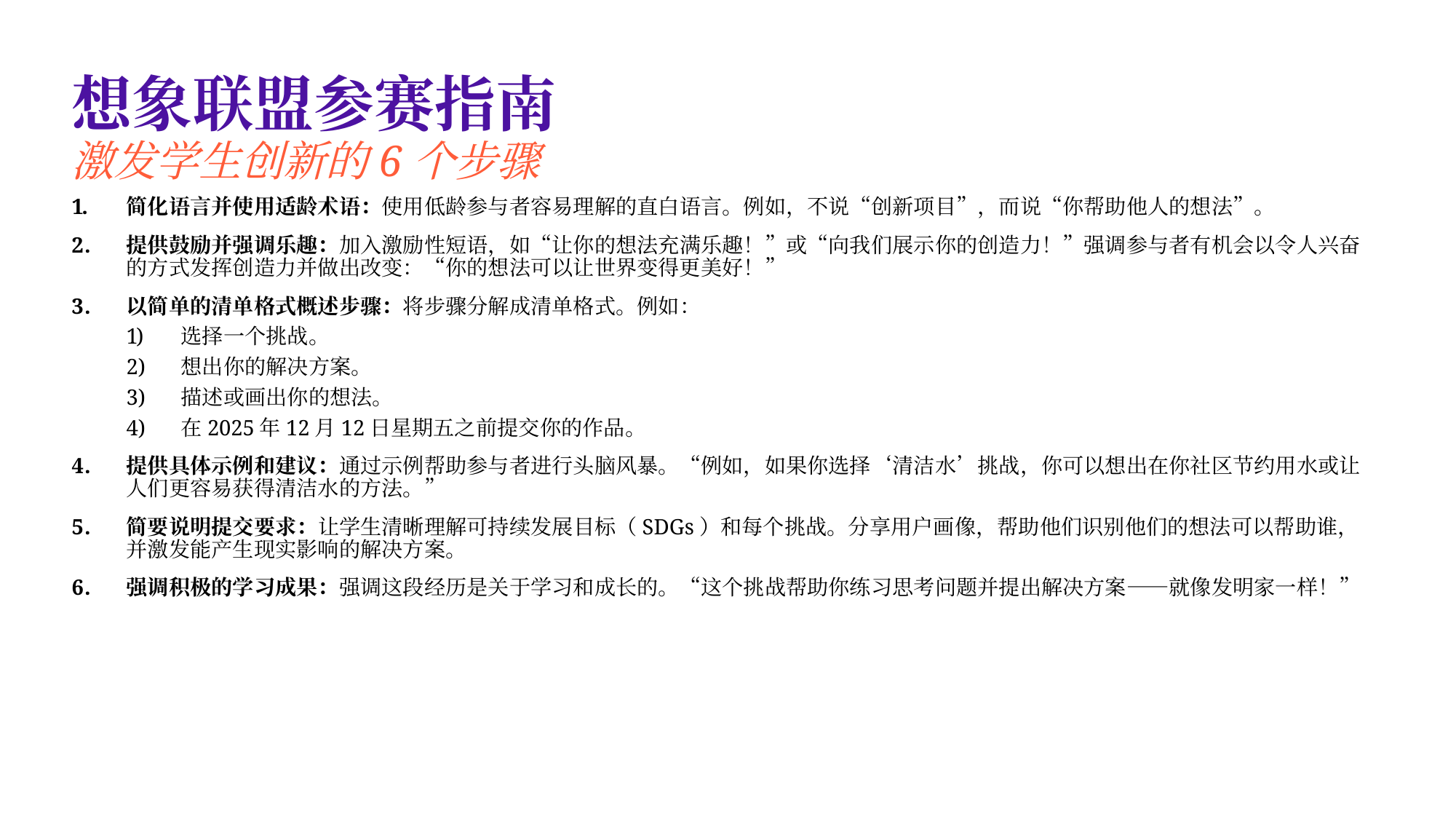

# 想象联盟参赛指南 激发学生创新的6个步骤
简化语言并使用适龄术语：使用低龄参与者容易理解的直白语言。例如，不说“创新项目”，而说“你帮助他人的想法”。
提供鼓励并强调乐趣：加入激励性短语，如“让你的想法充满乐趣！”或“向我们展示你的创造力！”强调参与者有机会以令人兴奋的方式发挥创造力并做出改变：“你的想法可以让世界变得更美好！”
以简单的清单格式概述步骤：将步骤分解成清单格式。例如：
选择一个挑战。
想出你的解决方案。
描述或画出你的想法。
在2025年12月12日星期五之前提交你的作品。
提供具体示例和建议：通过示例帮助参与者进行头脑风暴。“例如，如果你选择‘清洁水’挑战，你可以想出在你社区节约用水或让人们更容易获得清洁水的方法。”
简要说明提交要求：让学生清晰理解可持续发展目标（SDGs）和每个挑战。分享用户画像，帮助他们识别他们的想法可以帮助谁，并激发能产生现实影响的解决方案。
强调积极的学习成果：强调这段经历是关于学习和成长的。“这个挑战帮助你练习思考问题并提出解决方案——就像发明家一样！”